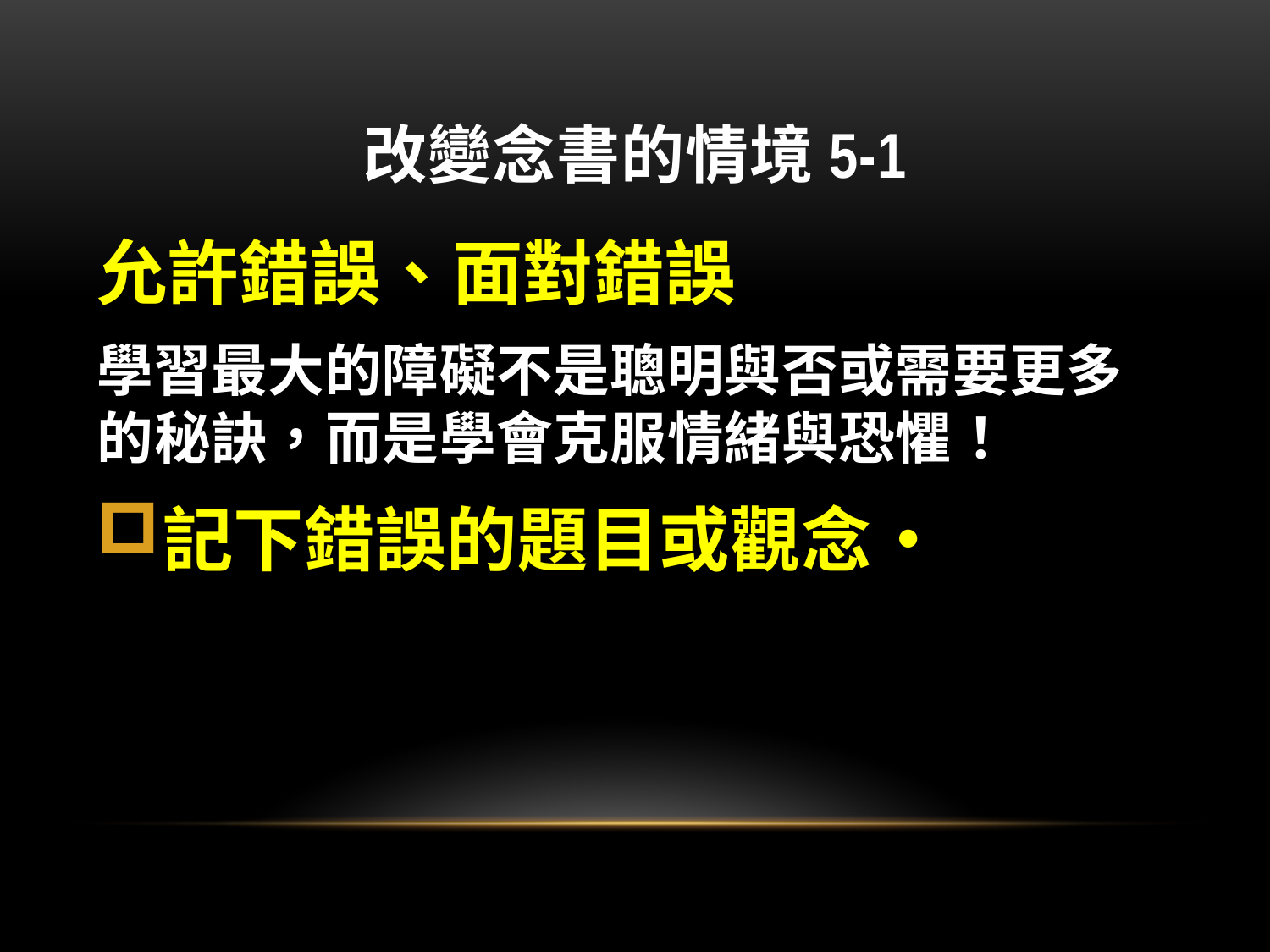

# 改變念書的情境5-1
允許錯誤、面對錯誤
學習最大的障礙不是聰明與否或需要更多的秘訣，而是學會克服情緒與恐懼！
記下錯誤的題目或觀念‧